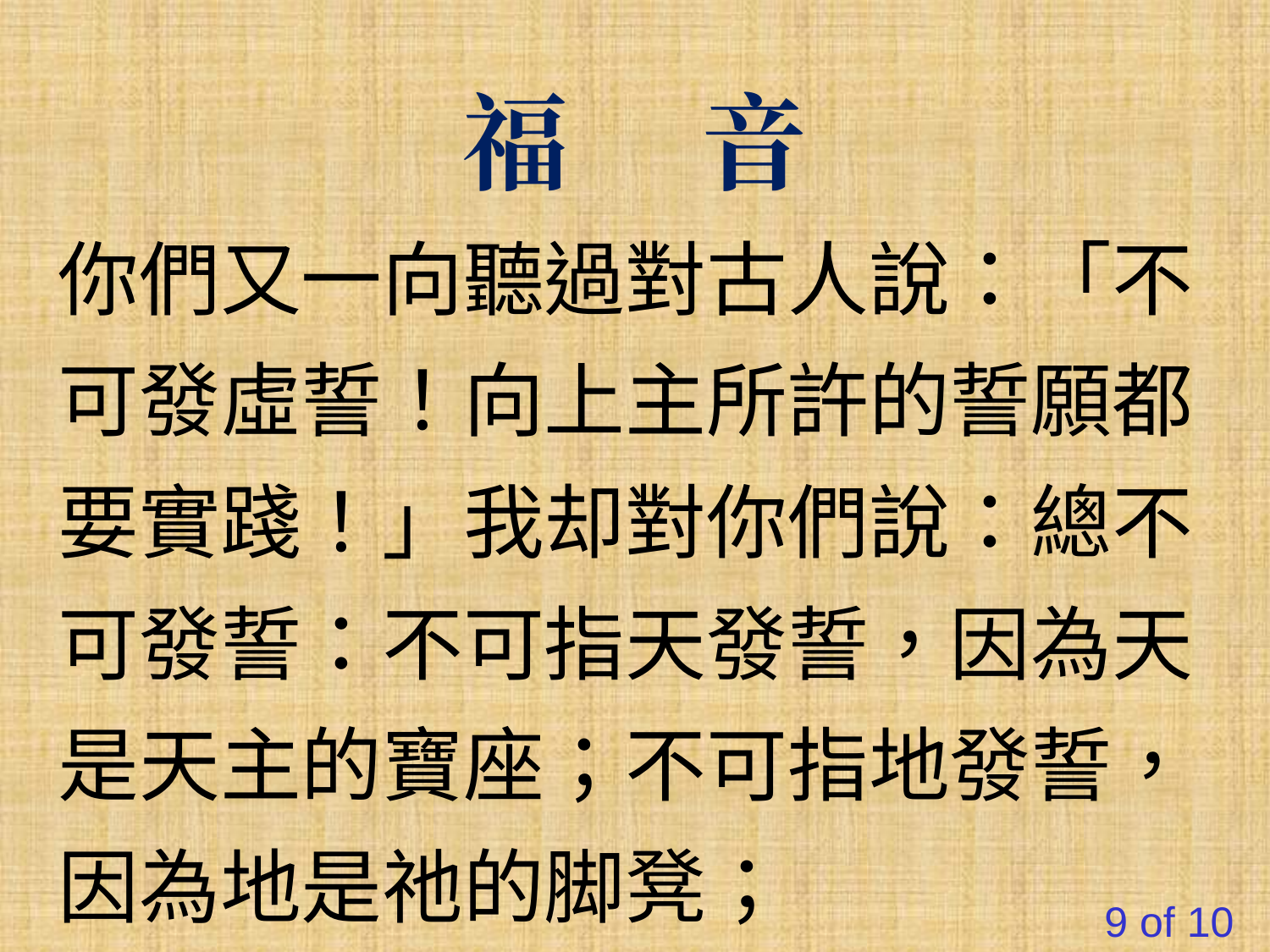

福     音
你們又一向聽過對古人說：「不可發虛誓！向上主所許的誓願都要實踐！」我却對你們說：總不可發誓：不可指天發誓，因為天是天主的寶座；不可指地發誓，因為地是祂的脚凳；
9 of 10